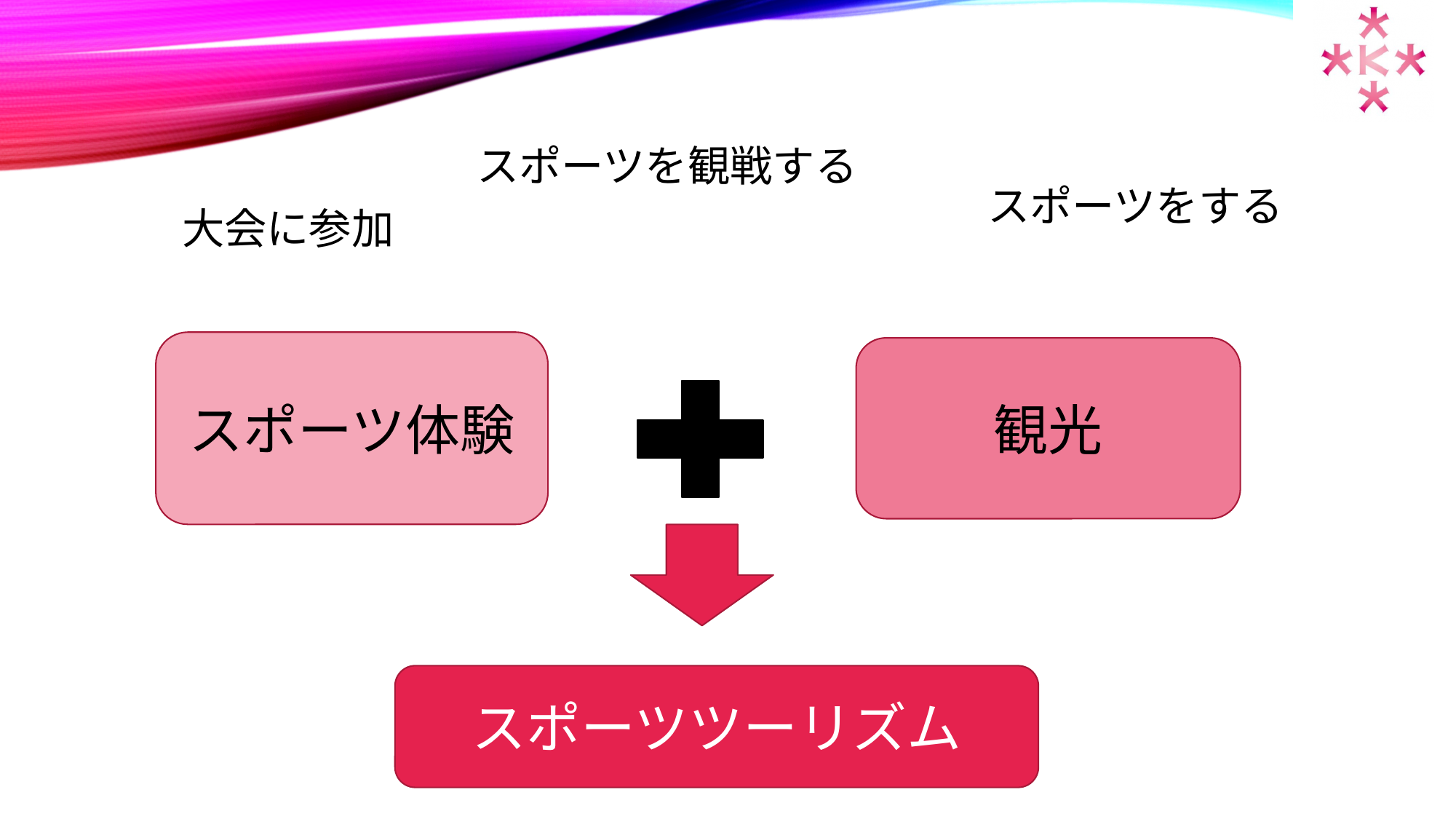

スポーツを観戦する
スポーツをする
大会に参加
スポーツ体験
観光

スポーツツーリズム